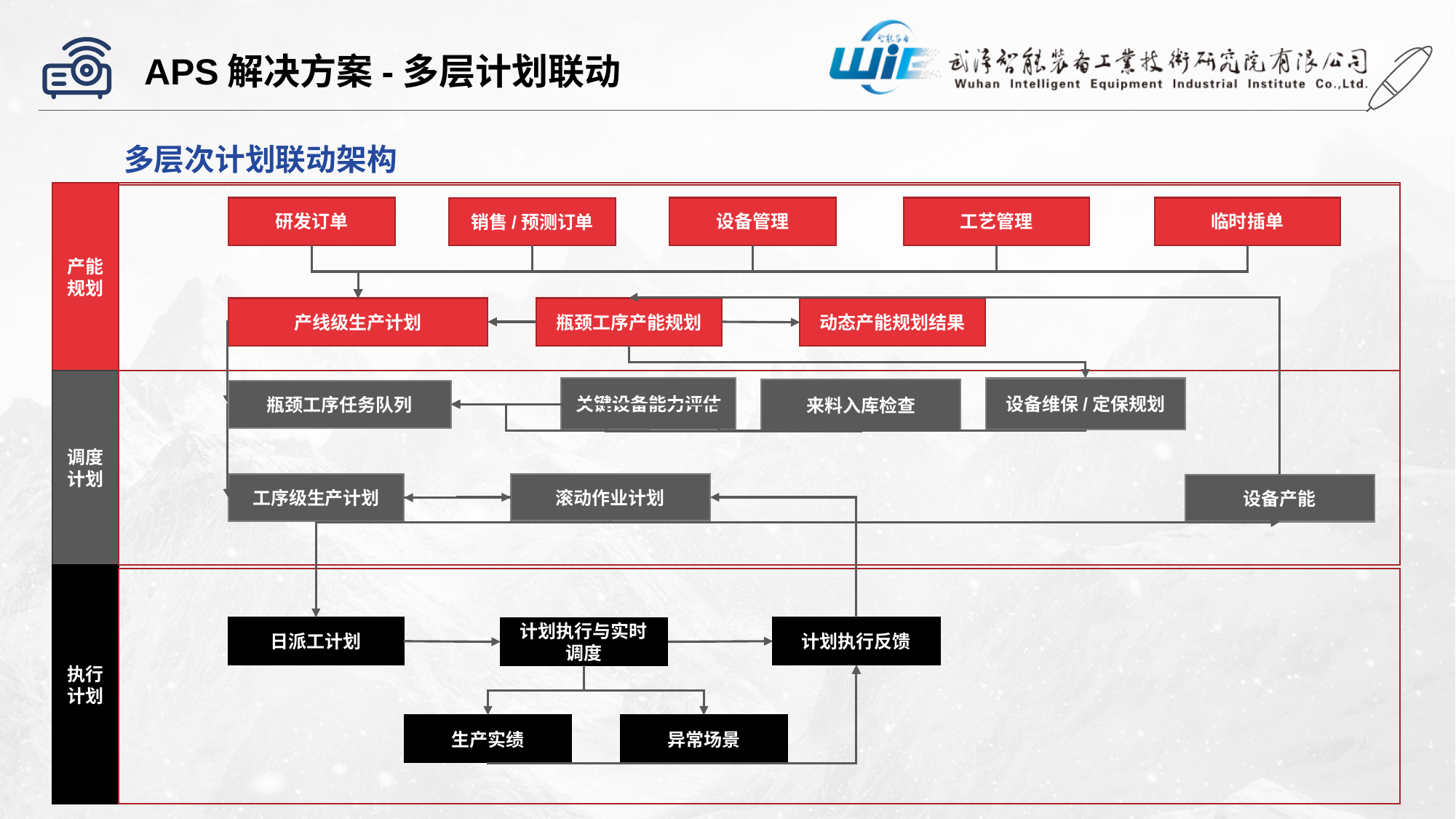

APS解决方案-多层计划联动
多层次计划联动架构
产能规划

研发订单
设备管理
工艺管理
临时插单
销售/预测订单
产线级生产计划
瓶颈工序产能规划
动态产能规划结果
调度计划
关键设备能力评估
设备维保/定保规划
来料入库检查
瓶颈工序任务队列
滚动作业计划
工序级生产计划
设备产能
执行计划

日派工计划
计划执行反馈
计划执行与实时调度
生产实绩
异常场景